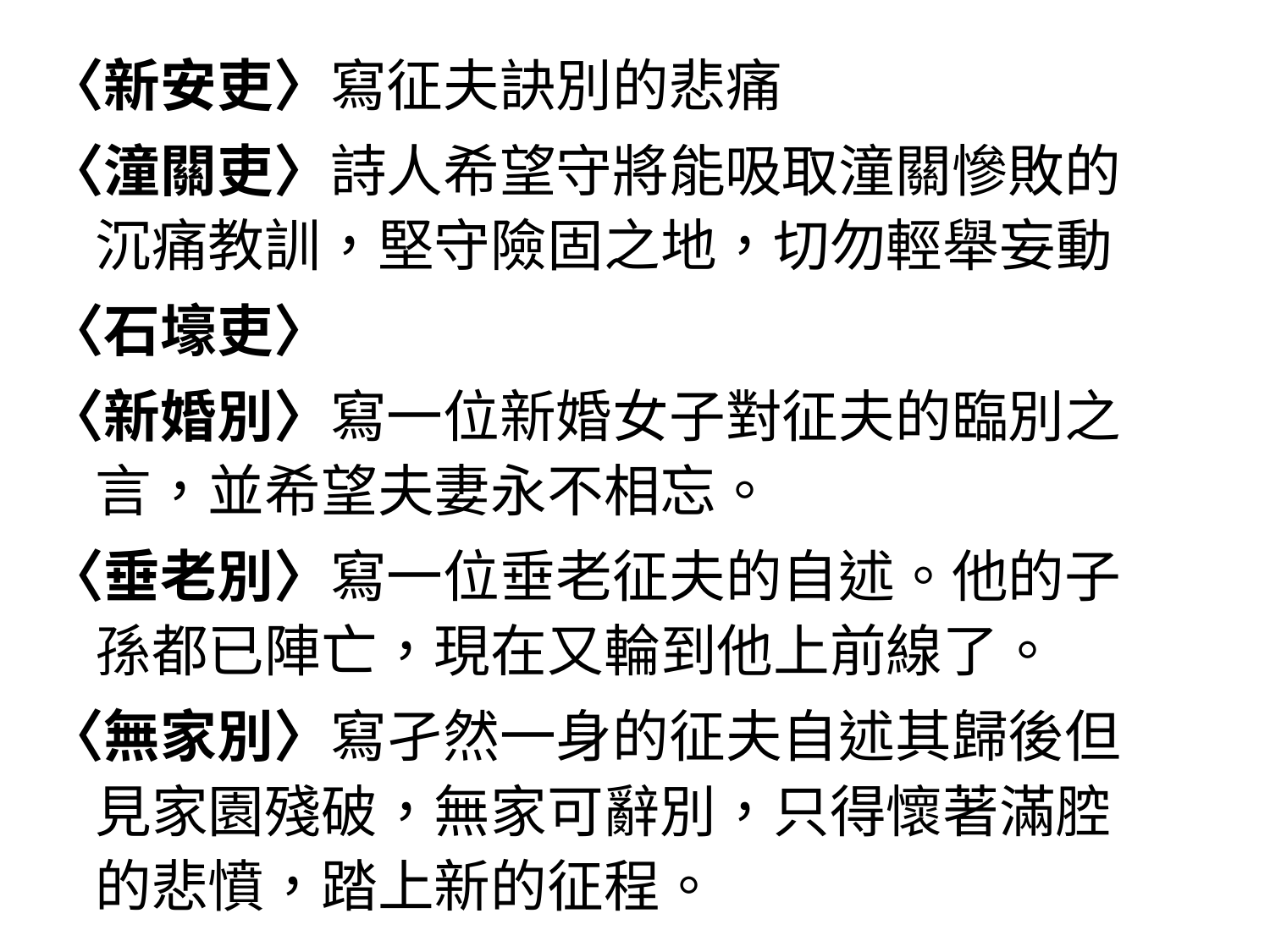

〈新安吏〉寫征夫訣別的悲痛
〈潼關吏〉詩人希望守將能吸取潼關慘敗的沉痛教訓，堅守險固之地，切勿輕舉妄動
〈石壕吏〉
〈新婚別〉寫一位新婚女子對征夫的臨別之言，並希望夫妻永不相忘。
〈垂老別〉寫一位垂老征夫的自述。他的子孫都已陣亡，現在又輪到他上前線了。
〈無家別〉寫孑然一身的征夫自述其歸後但見家園殘破，無家可辭別，只得懷著滿腔的悲憤，踏上新的征程。